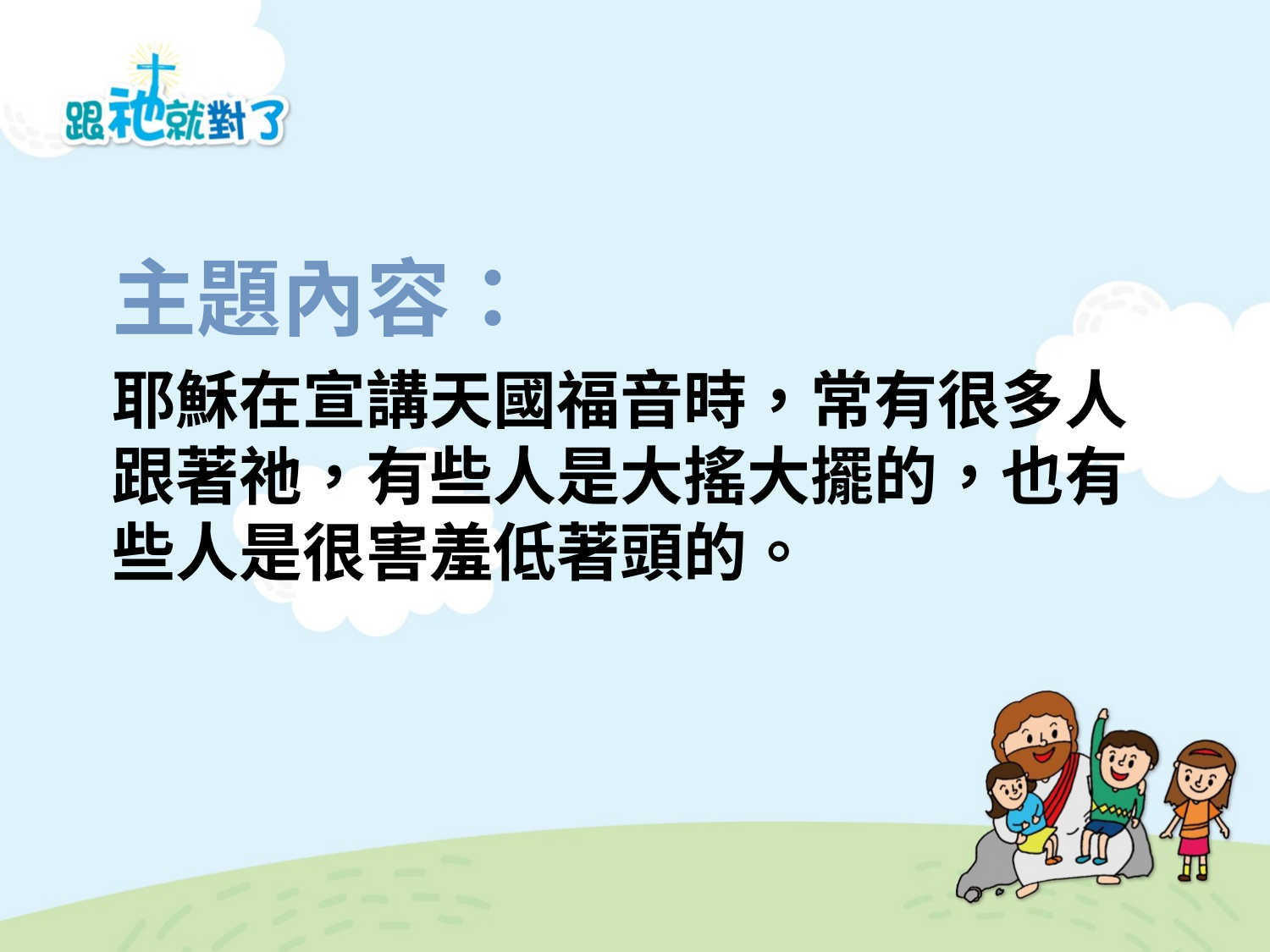

主題內容：
耶穌在宣講天國福音時，常有很多人跟著祂，有些人是大搖大擺的，也有些人是很害羞低著頭的。